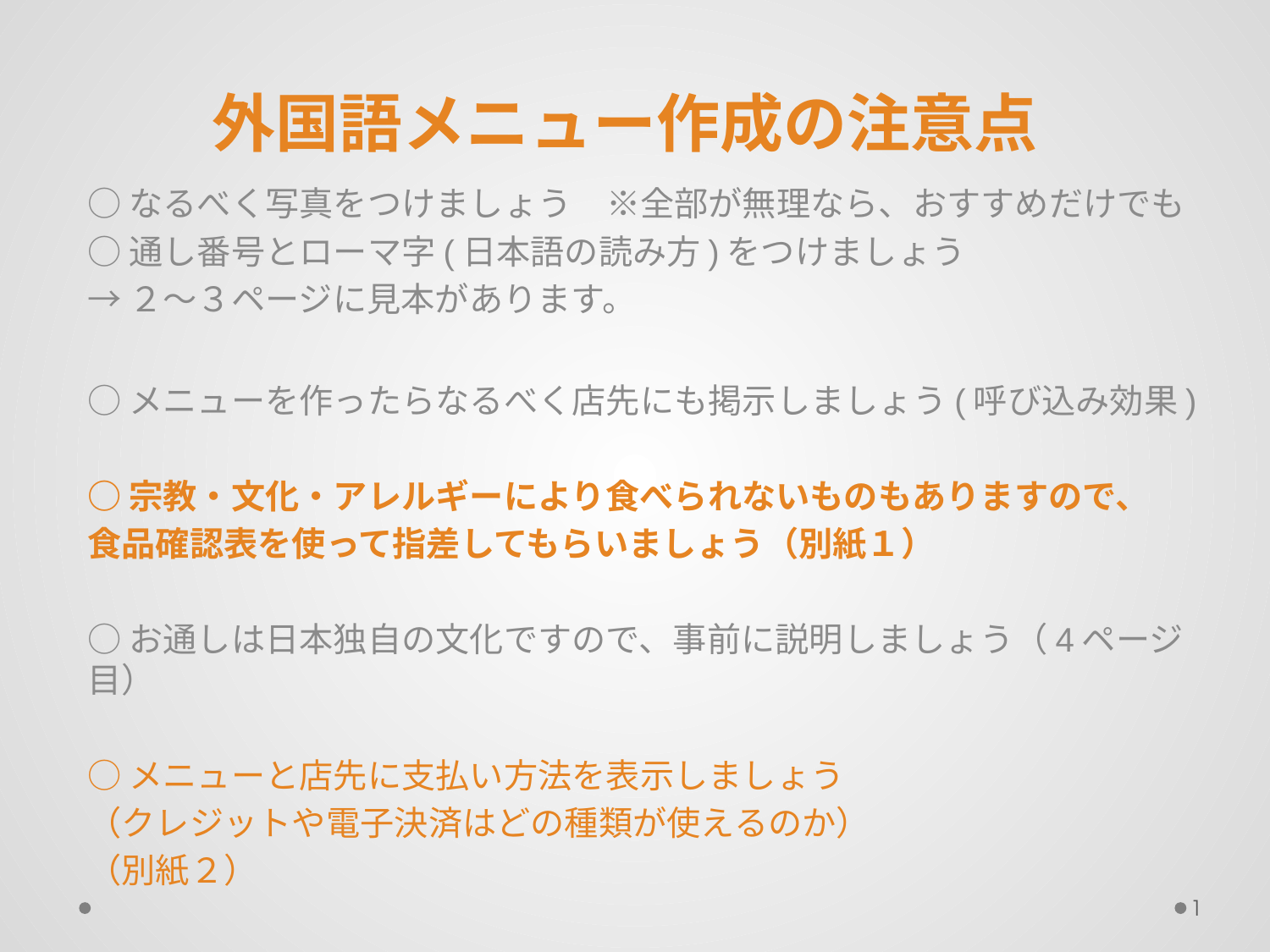

# 外国語メニュー作成の注意点
○なるべく写真をつけましょう　※全部が無理なら、おすすめだけでも
○通し番号とローマ字(日本語の読み方)をつけましょう
→２～３ページに見本があります。

○メニューを作ったらなるべく店先にも掲示しましょう(呼び込み効果)

○宗教・文化・アレルギーにより食べられないものもありますので、
食品確認表を使って指差してもらいましょう（別紙１）

○お通しは日本独自の文化ですので、事前に説明しましょう（4ページ目）

○メニューと店先に支払い方法を表示しましょう
（クレジットや電子決済はどの種類が使えるのか）
（別紙２）

1